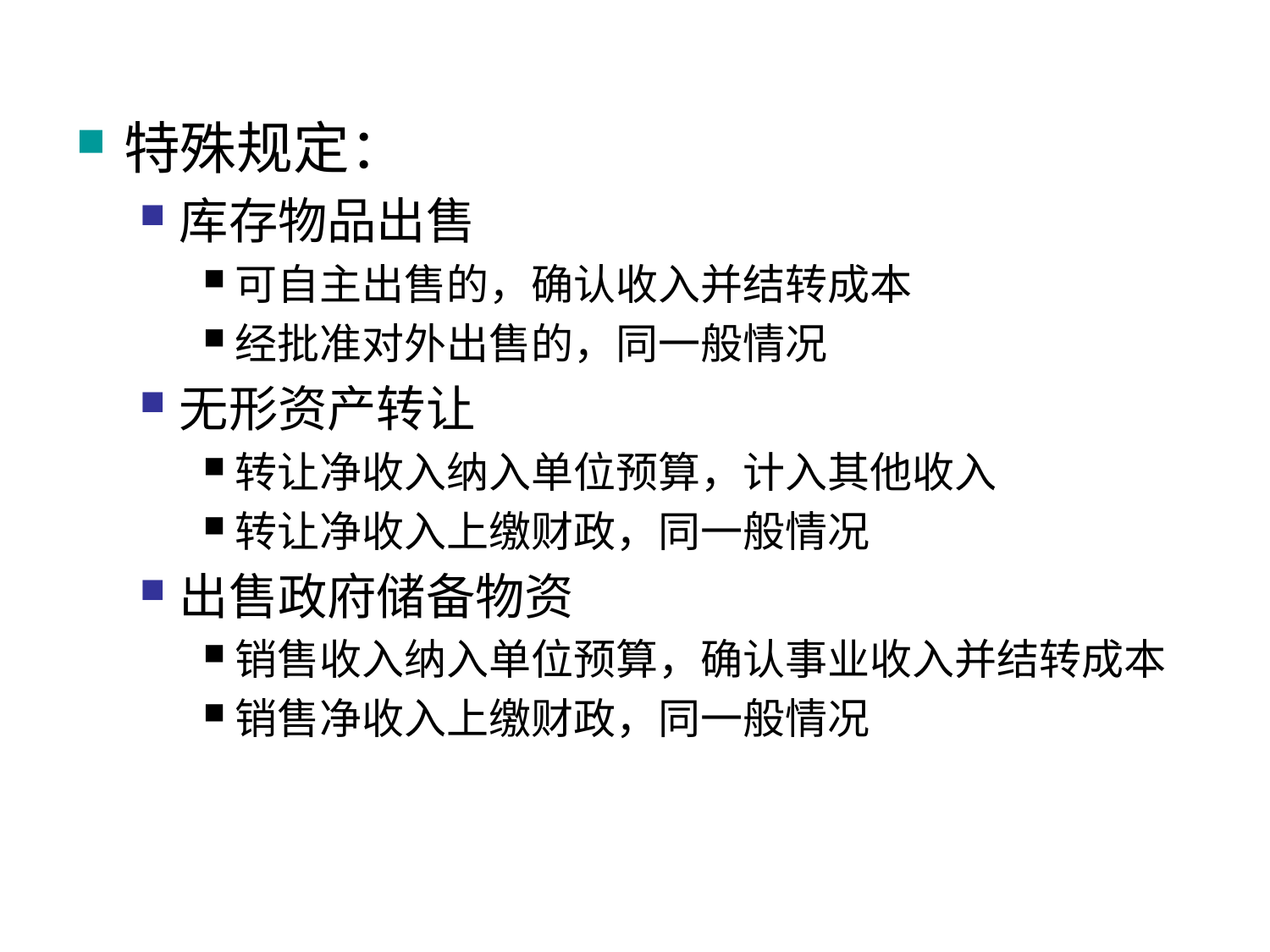

特殊规定：
库存物品出售
可自主出售的，确认收入并结转成本
经批准对外出售的，同一般情况
无形资产转让
转让净收入纳入单位预算，计入其他收入
转让净收入上缴财政，同一般情况
出售政府储备物资
销售收入纳入单位预算，确认事业收入并结转成本
销售净收入上缴财政，同一般情况
126